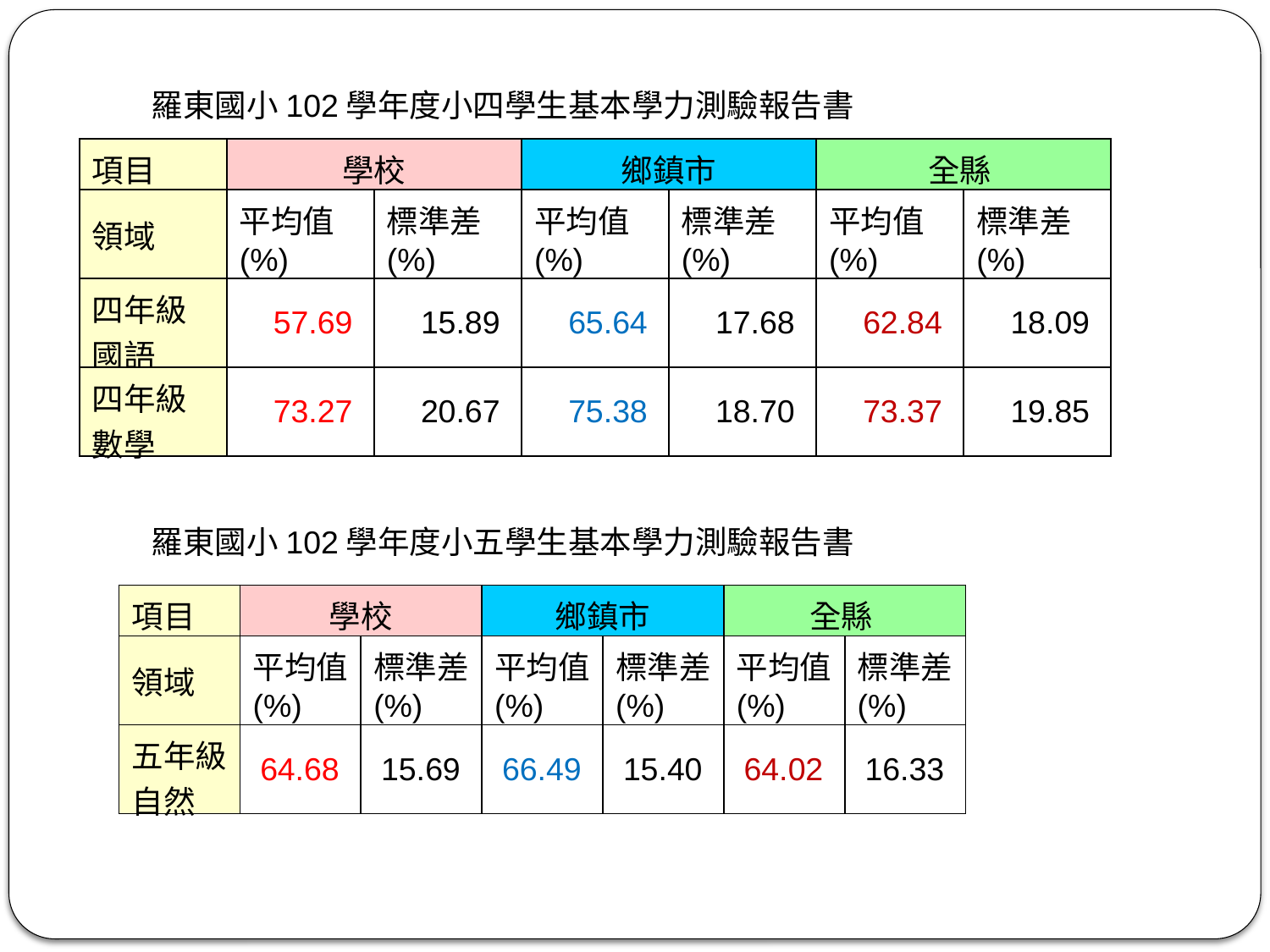

羅東國小102學年度小四學生基本學力測驗報告書
| 項目 | 學校 |  | 鄉鎮市 |  | 全縣 |  |
| --- | --- | --- | --- | --- | --- | --- |
| 領域 | 平均值(%) | 標準差(%) | 平均值(%) | 標準差(%) | 平均值(%) | 標準差(%) |
| 四年級國語 | 57.69 | 15.89 | 65.64 | 17.68 | 62.84 | 18.09 |
| 四年級數學 | 73.27 | 20.67 | 75.38 | 18.70 | 73.37 | 19.85 |
羅東國小102學年度小五學生基本學力測驗報告書
| 項目 | 學校 |  | 鄉鎮市 |  | 全縣 |  |
| --- | --- | --- | --- | --- | --- | --- |
| 領域 | 平均值(%) | 標準差(%) | 平均值(%) | 標準差(%) | 平均值(%) | 標準差(%) |
| 五年級自然 | 64.68 | 15.69 | 66.49 | 15.40 | 64.02 | 16.33 |